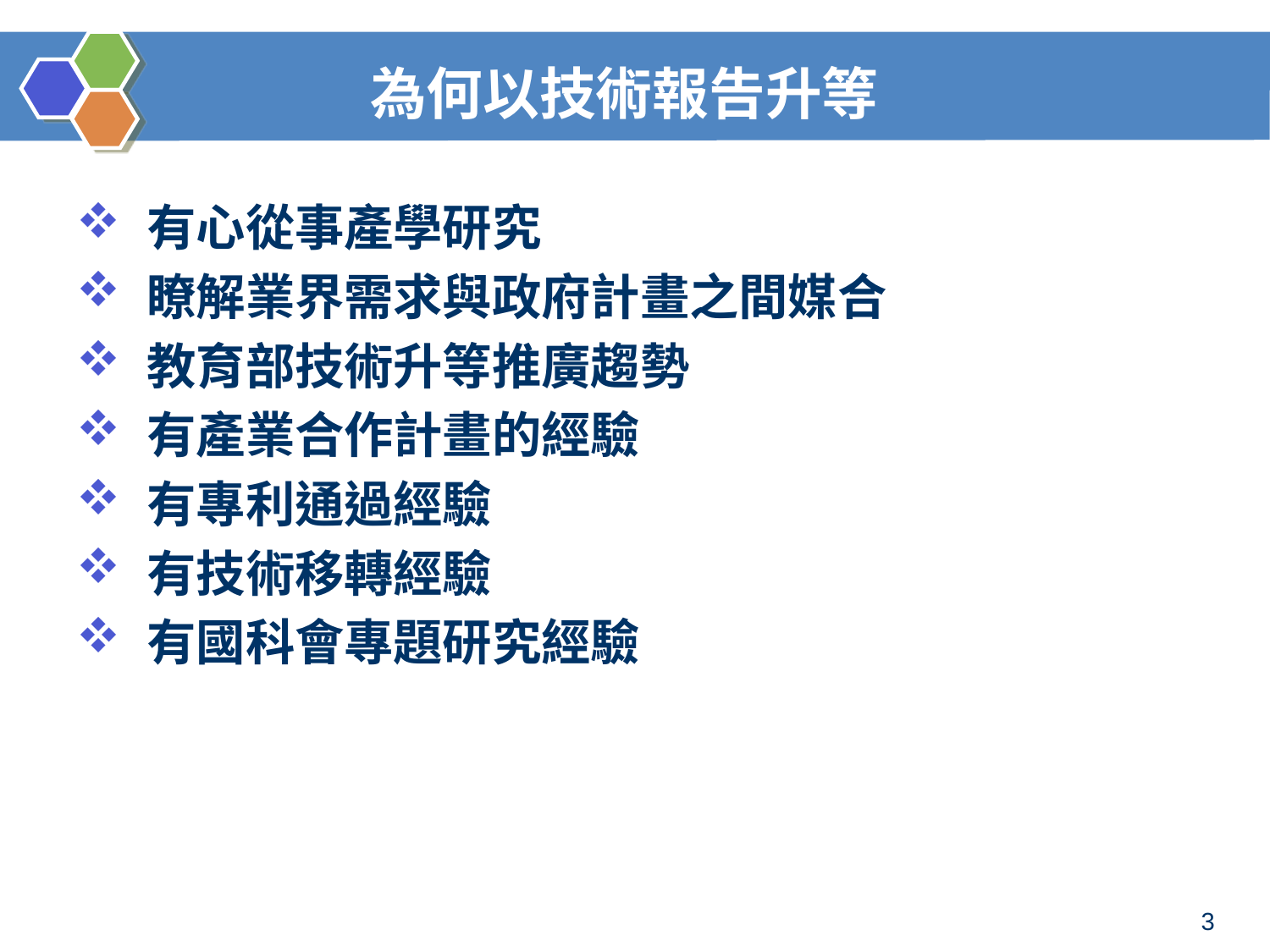

# 為何以技術報告升等
 有心從事產學研究
 瞭解業界需求與政府計畫之間媒合
 教育部技術升等推廣趨勢
 有產業合作計畫的經驗
 有專利通過經驗
 有技術移轉經驗
 有國科會專題研究經驗
3